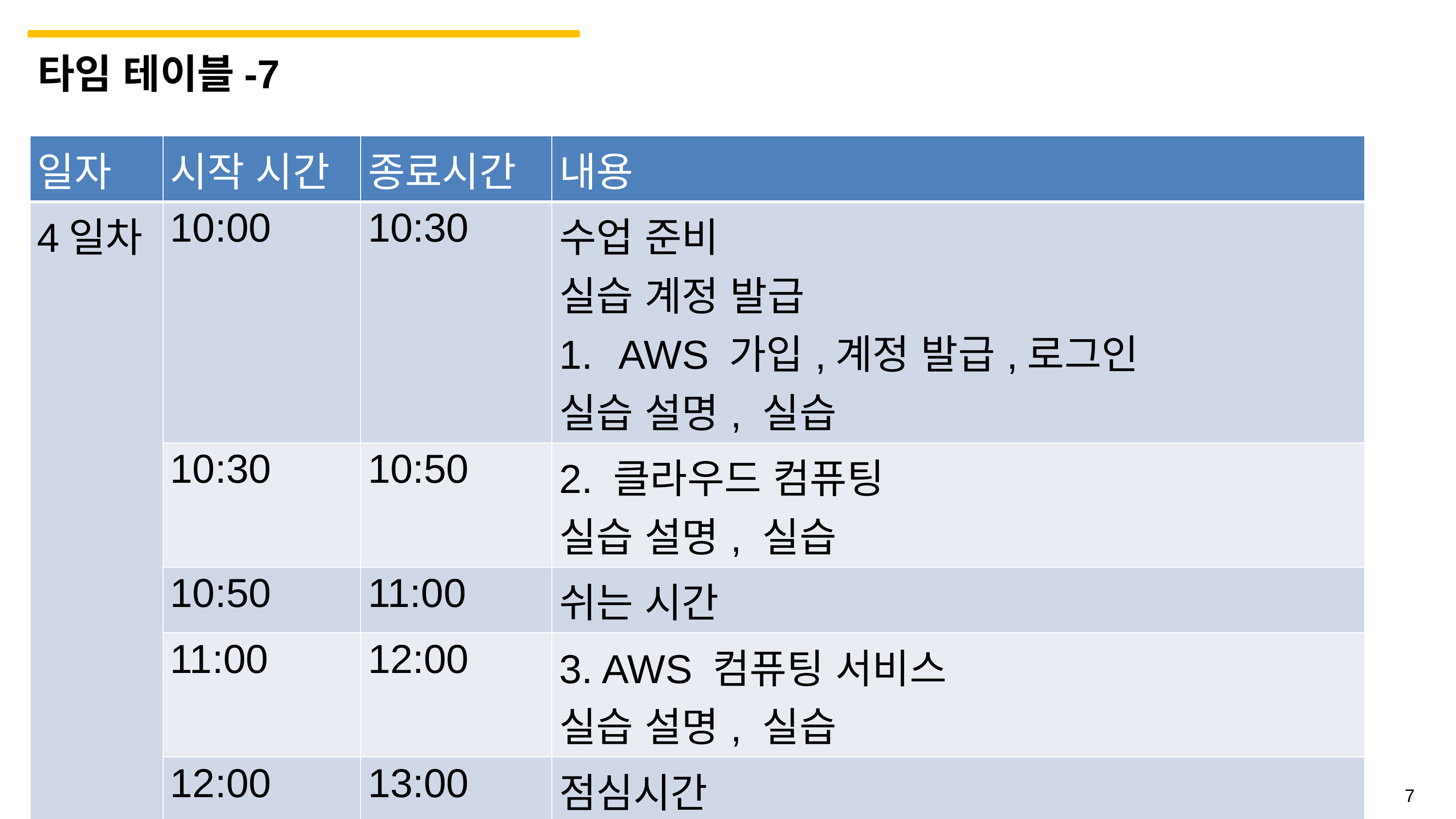

타임 테이블-7
| 일자 | 시작 시간 | 종료시간 | 내용 |
| --- | --- | --- | --- |
| 4일차 | 10:00 | 10:30 | 수업 준비 실습 계정 발급 AWS 가입,계정 발급,로그인 실습 설명, 실습 |
|  | 10:30 | 10:50 | 2. 클라우드 컴퓨팅 실습 설명, 실습 |
|  | 10:50 | 11:00 | 쉬는 시간 |
|  | 11:00 | 12:00 | 3. AWS 컴퓨팅 서비스 실습 설명, 실습 |
|  | 12:00 | 13:00 | 점심시간 |
7